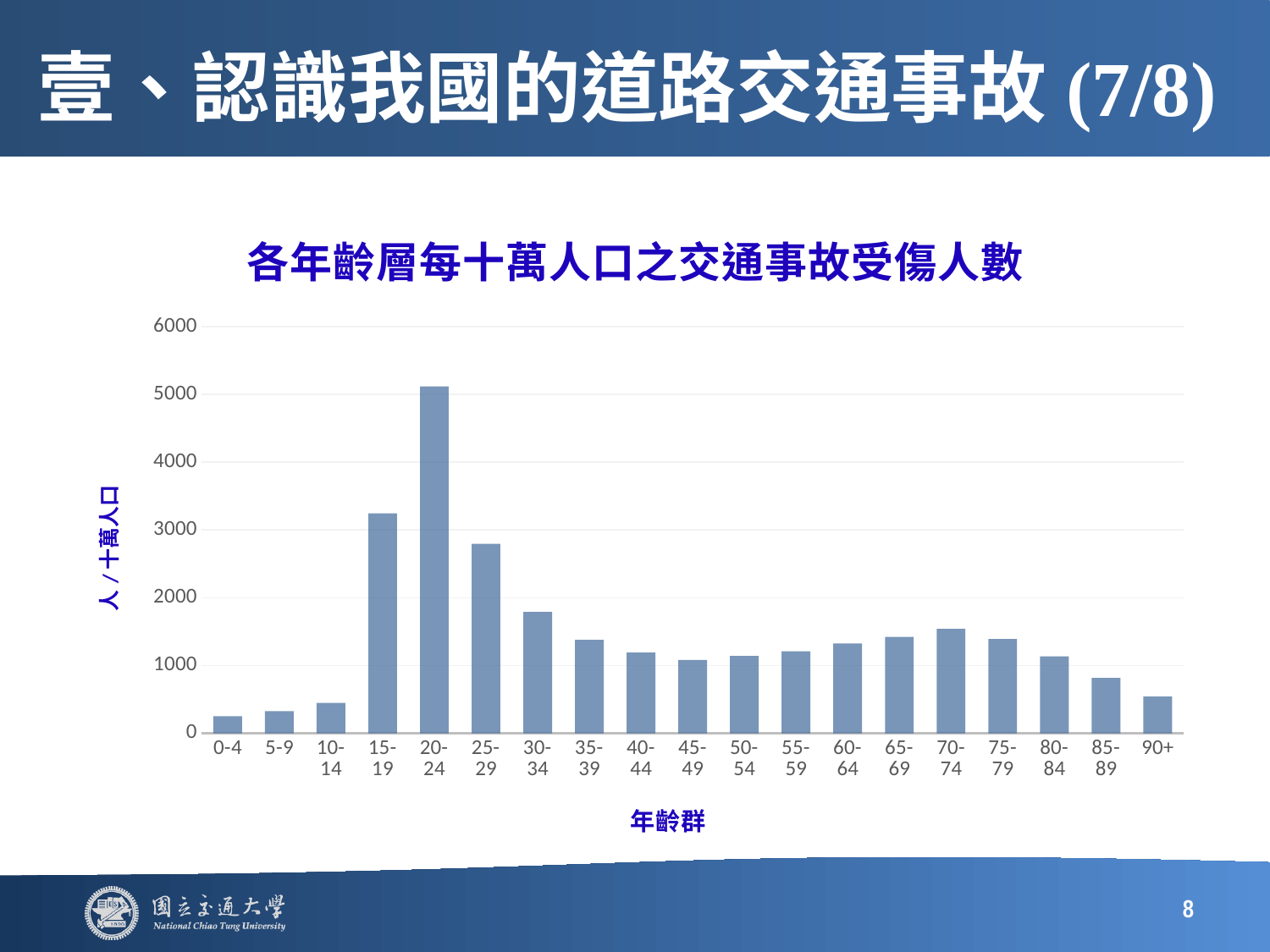

# 壹、認識我國的道路交通事故(7/8)

### Chart: 各年齡層每十萬人口之交通事故受傷人數

| Category | 年齡群 |
|---|---|
| 0-4 | 250.9 |
| 5-9 | 328.6 |
| 10-14 | 449.2 |
| 15-19 | 3245.4 |
| 20-24 | 5114.5 |
| 25-29 | 2793.9 |
| 30-34 | 1789.2 |
| 35-39 | 1377.5 |
| 40-44 | 1191.0 |
| 45-49 | 1082.8 |
| 50-54 | 1141.7 |
| 55-59 | 1211.3 |
| 60-64 | 1325.4 |
| 65-69 | 1423.2 |
| 70-74 | 1541.4 |
| 75-79 | 1390.7 |
| 80-84 | 1133.6 |
| 85-89 | 818.5 |
| 90+ | 540.9 |
8